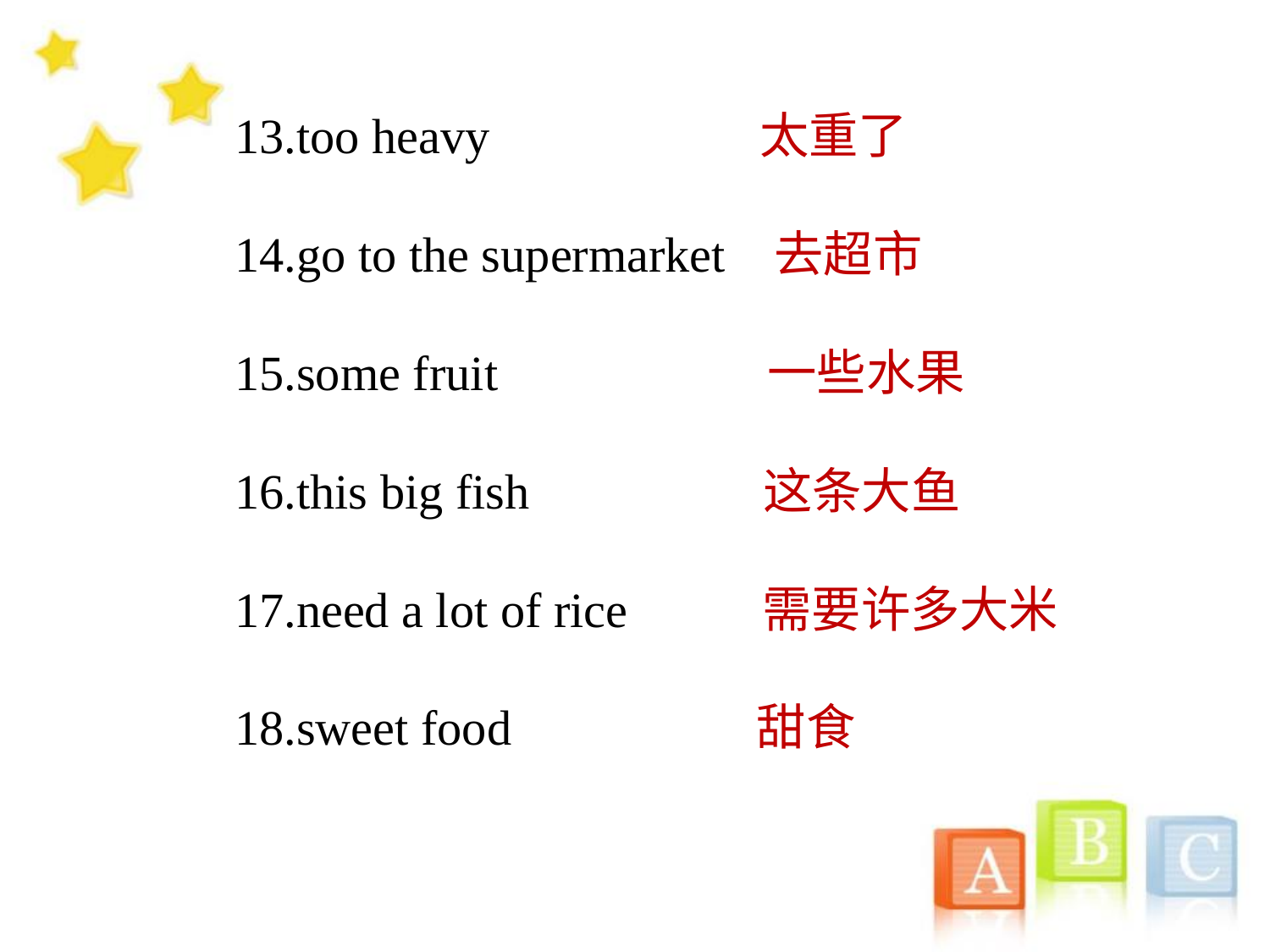

13.too heavy                     太重了
14.go to the supermarket   去超市
15.some fruit                     一些水果
16.this big fish                  这条大鱼
17.need a lot of rice          需要许多大米  18.sweet food                   甜食